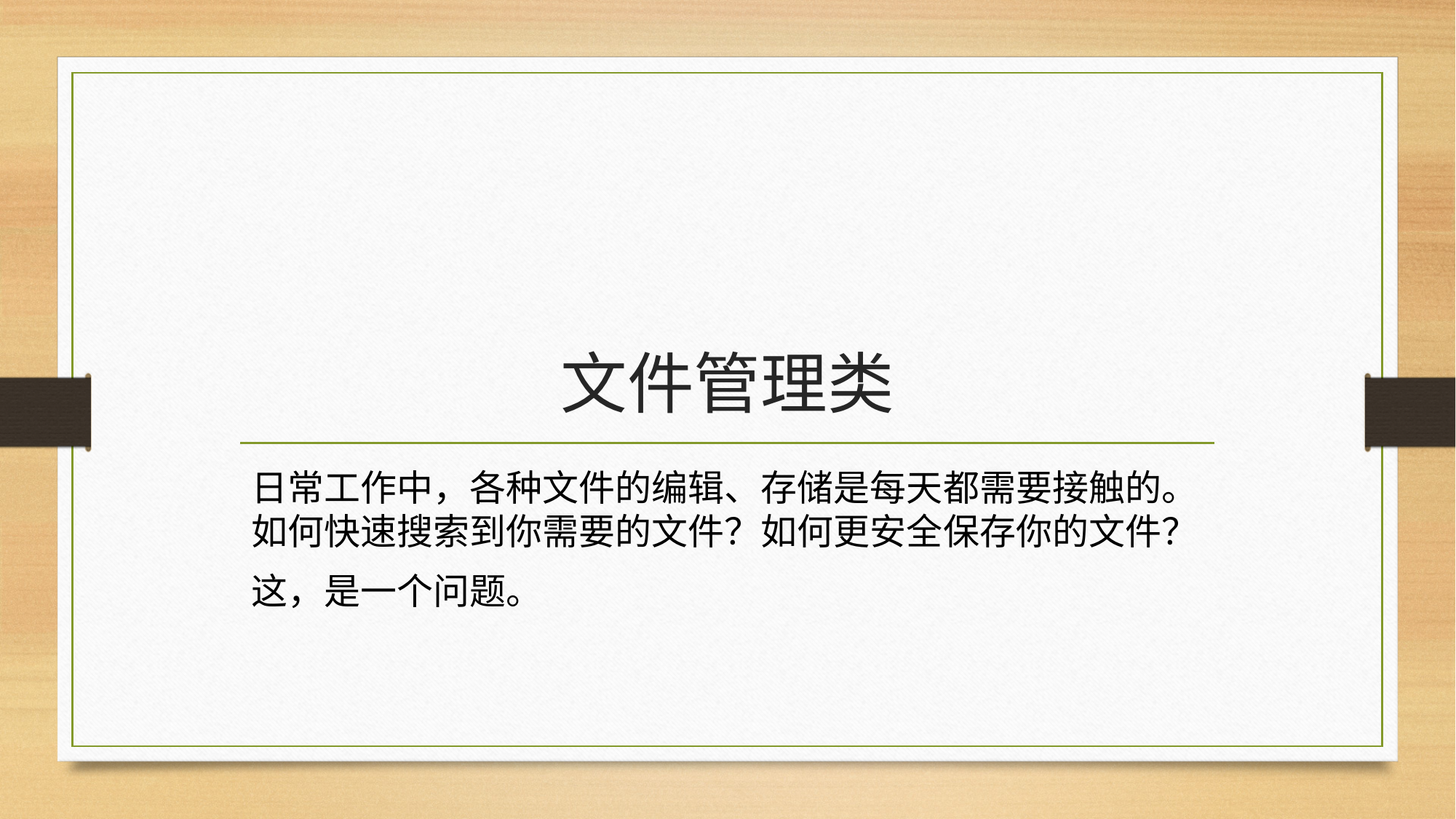

# 文件管理类
日常工作中，各种文件的编辑、存储是每天都需要接触的。如何快速搜索到你需要的文件？如何更安全保存你的文件？
这，是一个问题。